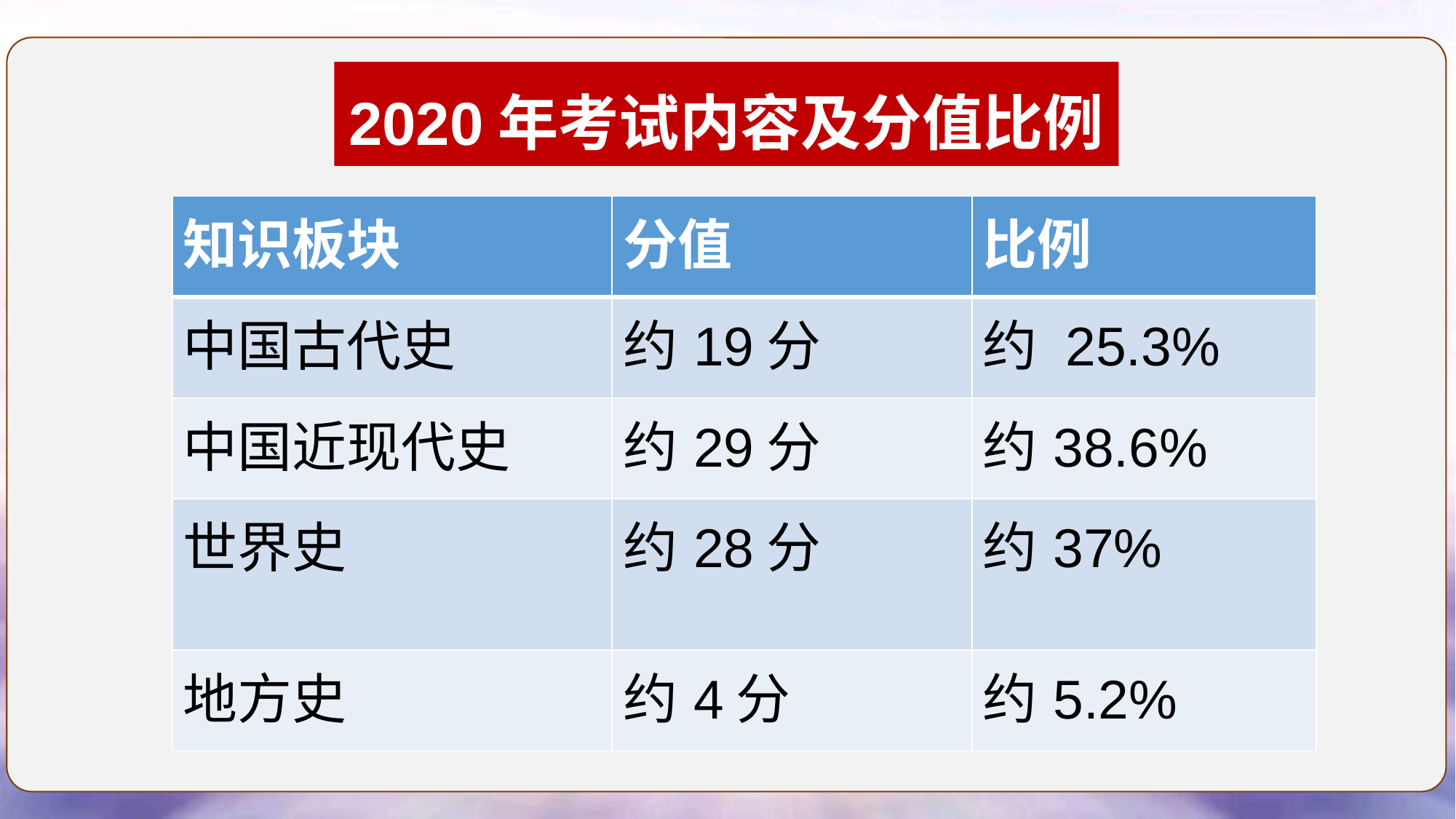

2020年考试内容及分值比例
| 知识板块 | 分值 | 比例 |
| --- | --- | --- |
| 中国古代史 | 约19分 | 约 25.3% |
| 中国近现代史 | 约29分 | 约38.6% |
| 世界史 | 约28分 | 约37% |
| 地方史 | 约4分 | 约5.2% |